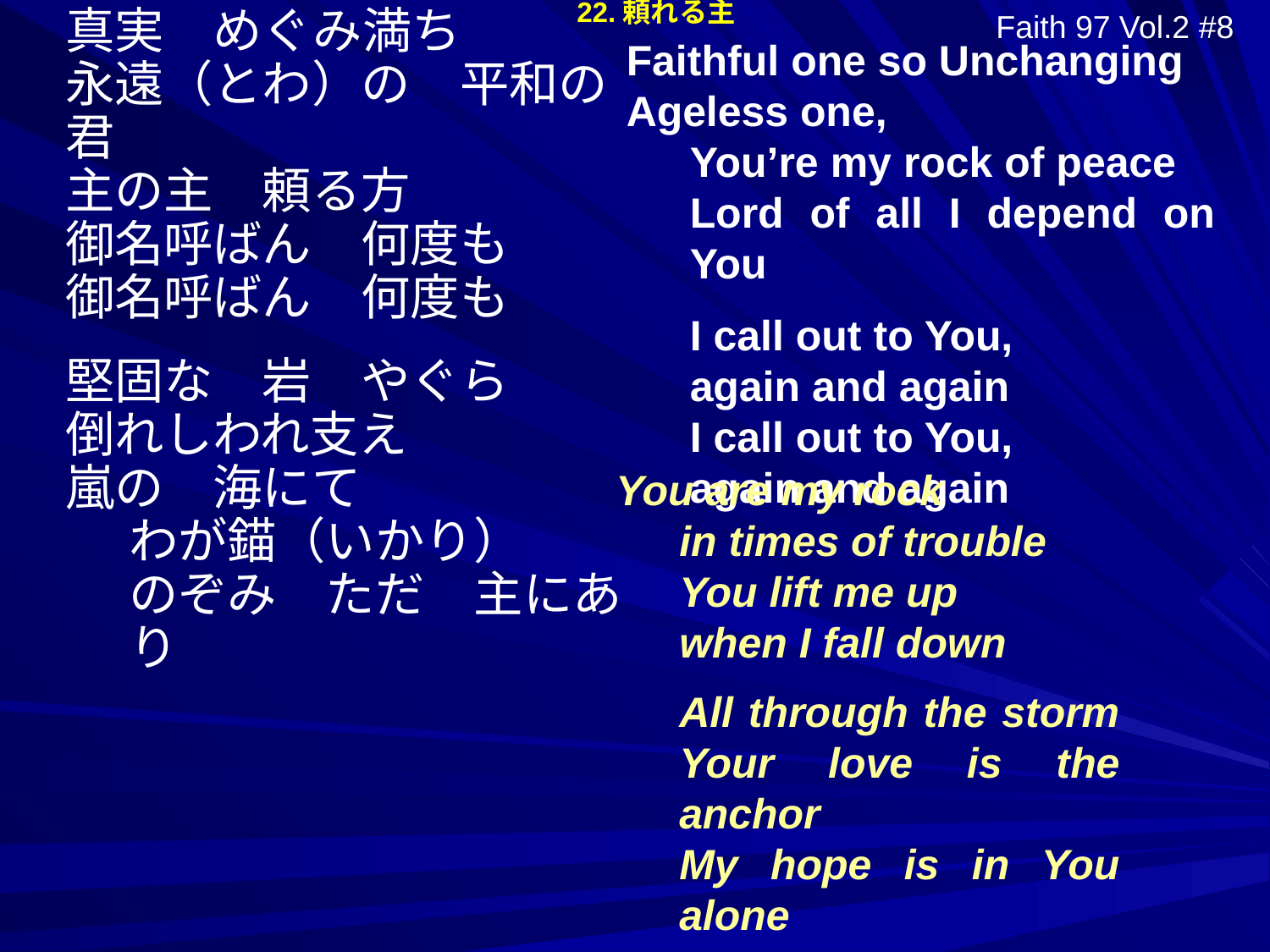

Faith 97 Vol.2 #8
22.頼れる主
Faithful one so Unchanging
Ageless one,
You’re my rock of peace
Lord of all I depend on You

I call out to You,
again and again
I call out to You,
again and again
真実　めぐみ満ち
永遠（とわ）の　平和の君
主の主　頼る方
御名呼ばん　何度も
御名呼ばん　何度も

堅固な　岩　やぐら
倒れしわれ支え
嵐の　海にて
わが錨（いかり）
のぞみ　ただ　主にあり
You are my rock
in times of trouble
You lift me up
when I fall down

All through the storm
Your love is the anchor
My hope is in You alone